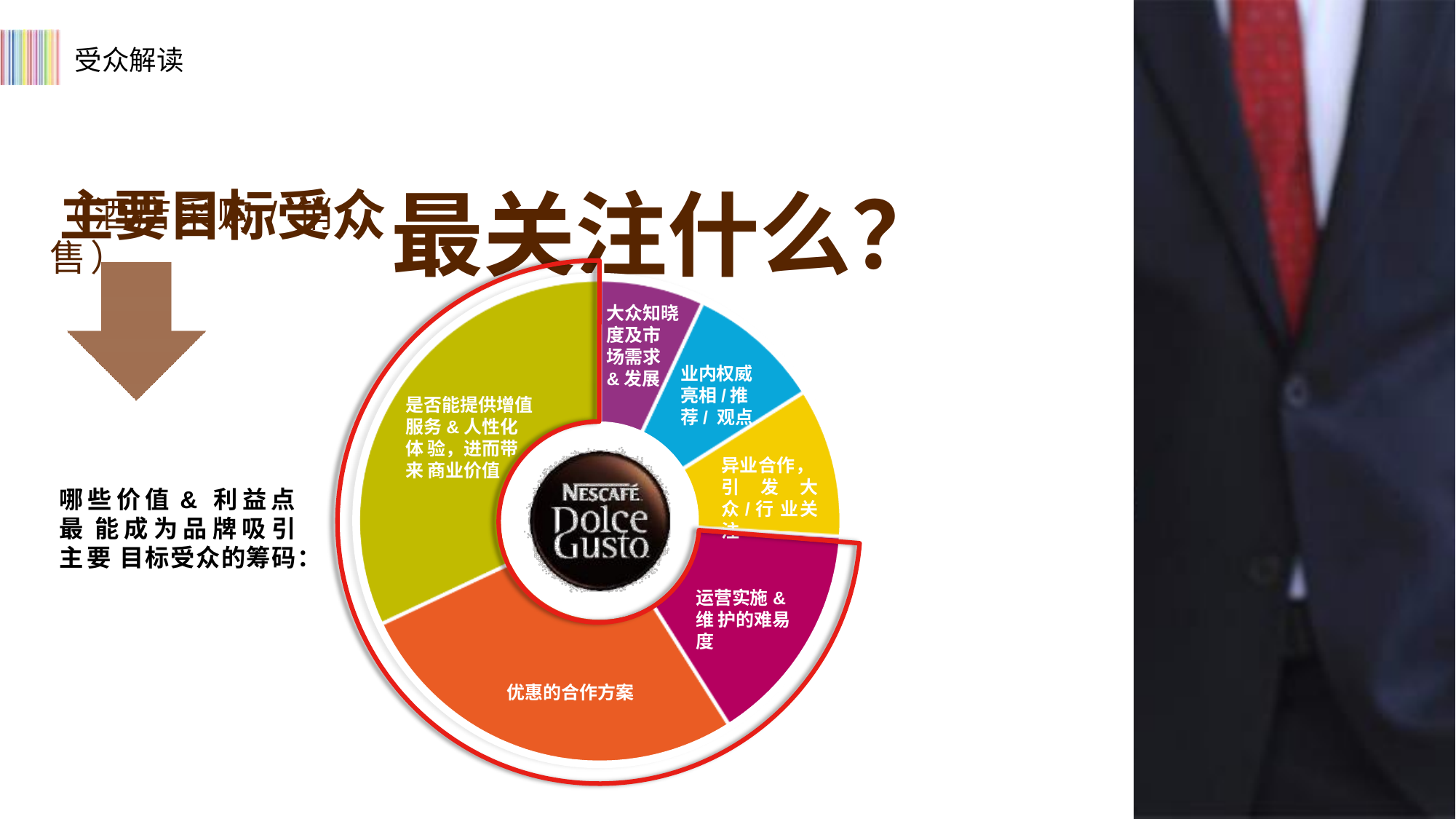

受众解读
# 主要目标受众最关注什么？
（ 酒店采购/ 销售）

大众知晓 度及市 场需求 &发展
业内权威 亮相/推荐/ 观点
是否能提供增值 服务&人性化体 验，进而带来 商业价值

异业合作，  引发大众/行 业关注
哪些价值& 利益点最 能成为品牌吸引主要 目标受众的筹码：
运营实施&维 护的难易度

优惠的合作方案